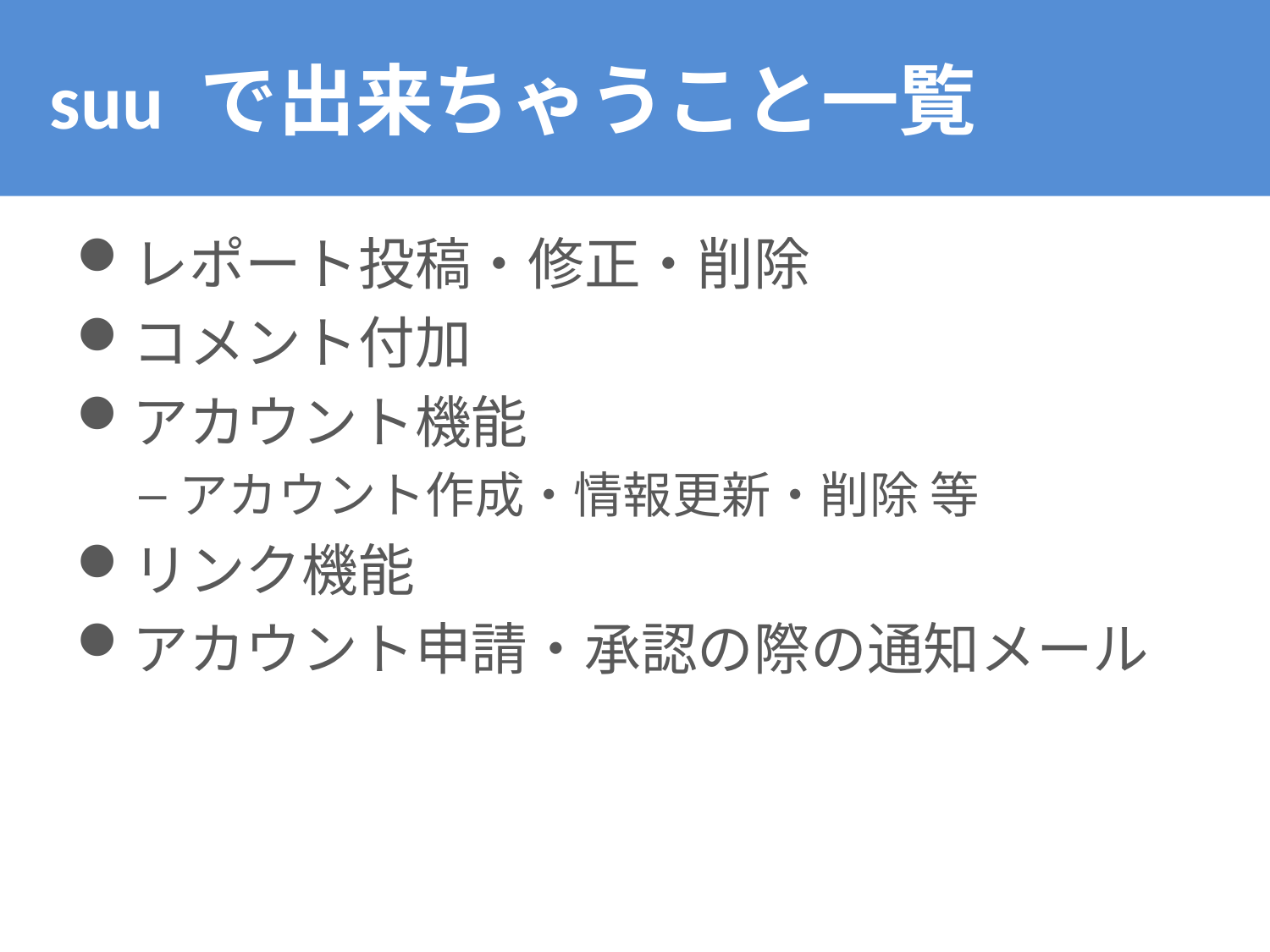

# suu で出来ちゃうこと一覧
レポート投稿・修正・削除
コメント付加
アカウント機能
アカウント作成・情報更新・削除 等
リンク機能
アカウント申請・承認の際の通知メール